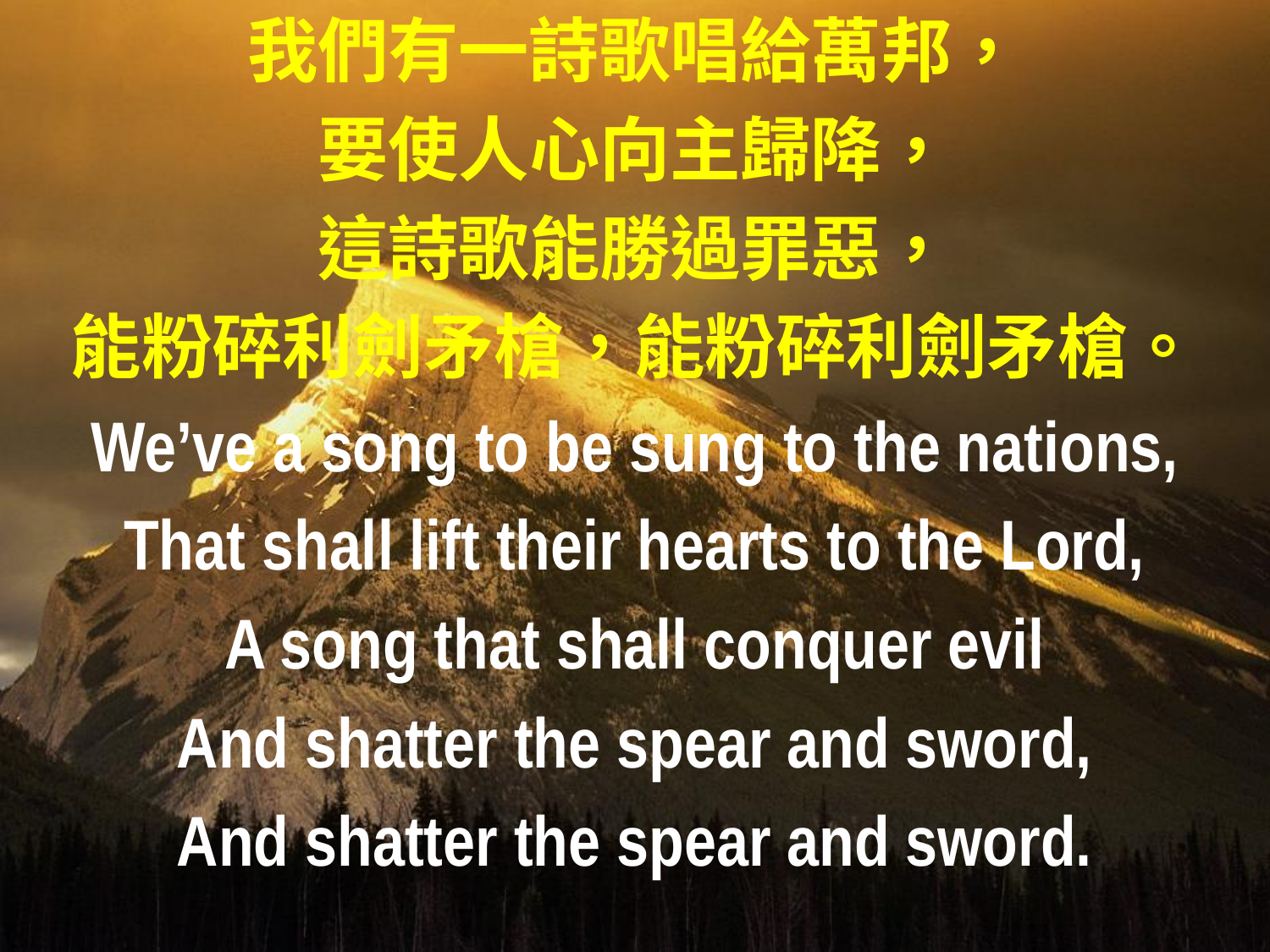

我們有一詩歌唱給萬邦，
要使人心向主歸降，
這詩歌能勝過罪惡，
能粉碎利劍矛槍，能粉碎利劍矛槍。
We’ve a song to be sung to the nations,
That shall lift their hearts to the Lord,
A song that shall conquer evil
And shatter the spear and sword,
And shatter the spear and sword.